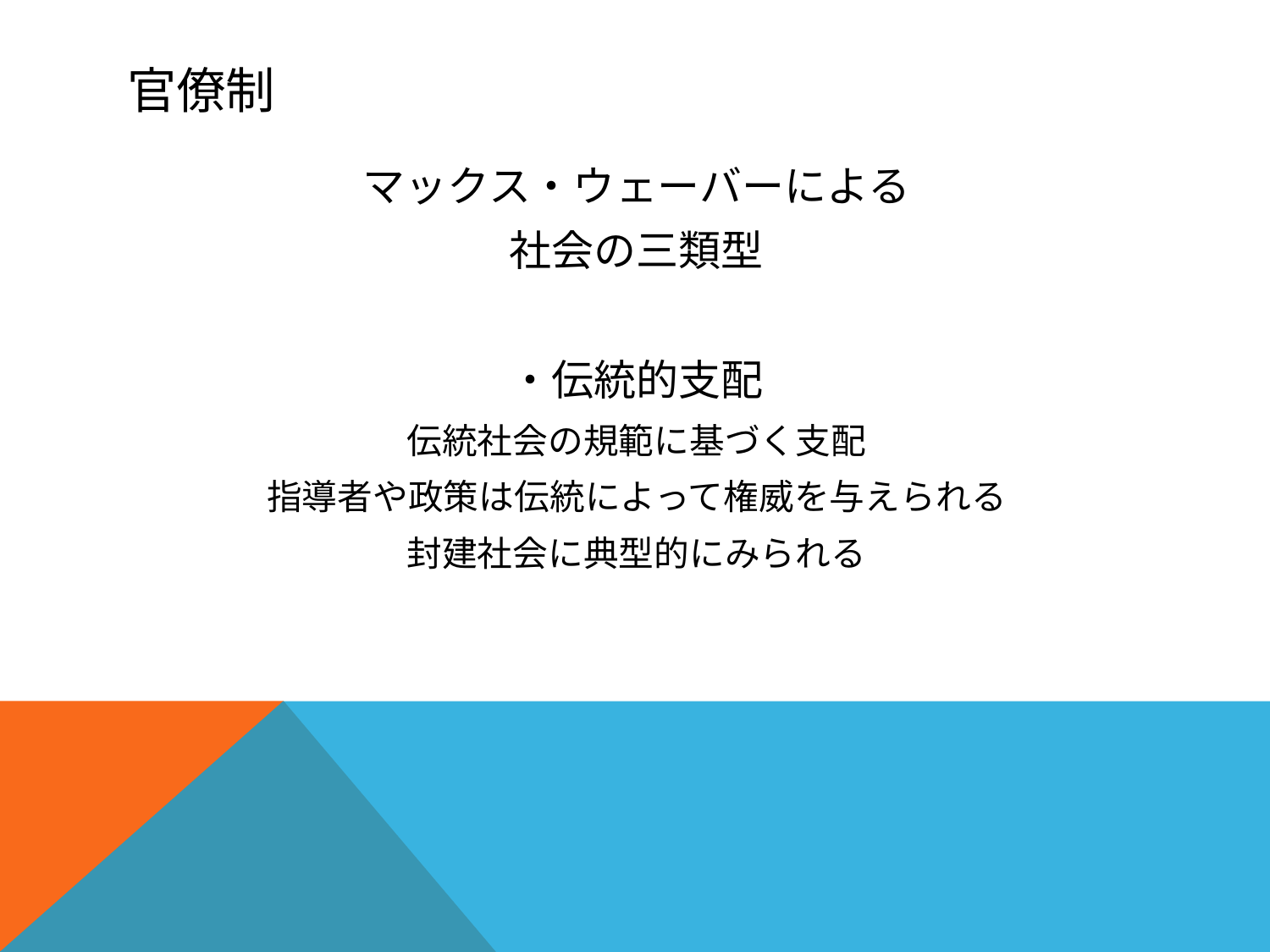

# 官僚制
マックス・ウェーバーによる
社会の三類型

・伝統的支配
伝統社会の規範に基づく支配
指導者や政策は伝統によって権威を与えられる
封建社会に典型的にみられる